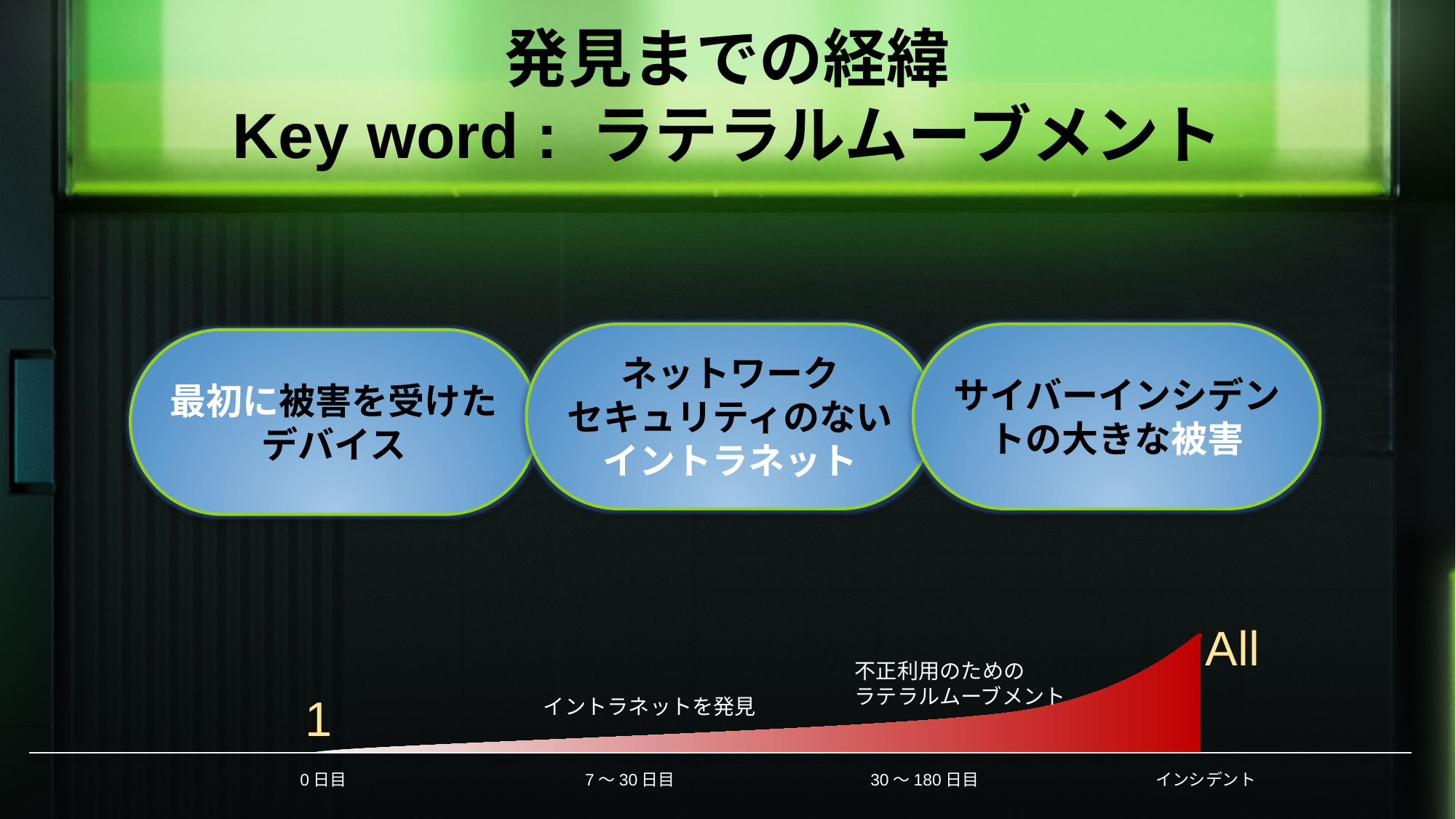

発見までの経緯
Key word : ラテラルムーブメント
サイバーインシデントの大きな被害
ネットワーク
セキュリティのない
イントラネット
最初に被害を受けたデバイス
All

不正利用のための
ラテラルムーブメント
1
イントラネットを発見
0日目
7～30日目
30～180日目
インシデント